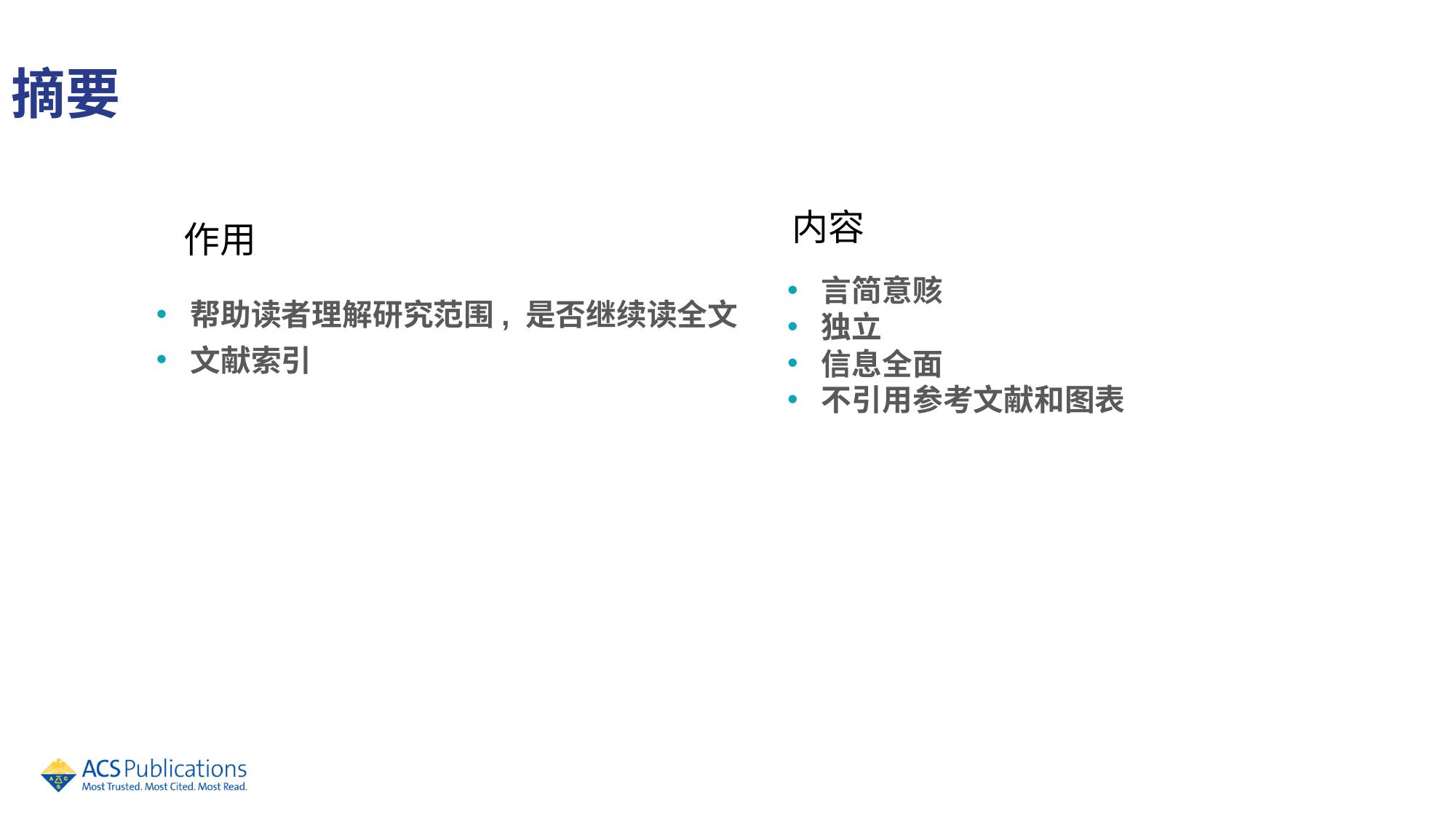

摘要
内容
作用
言简意赅
独立
信息全面
不引用参考文献和图表
帮助读者理解研究范围, 是否继续读全文
文献索引